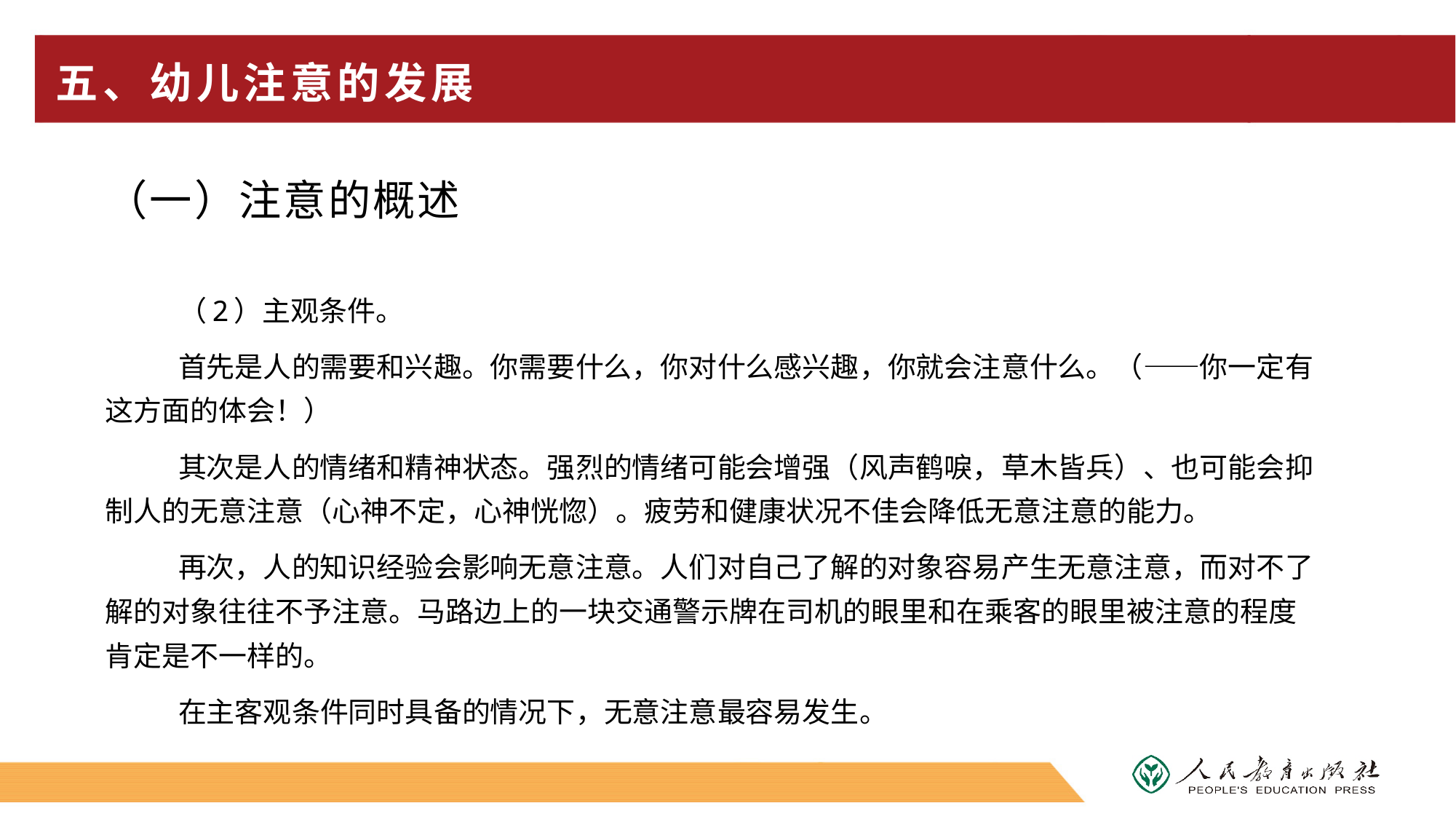

# 五、幼儿注意的发展
（一）注意的概述
（2）主观条件。
首先是人的需要和兴趣。你需要什么，你对什么感兴趣，你就会注意什么。（——你一定有这方面的体会！）
其次是人的情绪和精神状态。强烈的情绪可能会增强（风声鹤唳，草木皆兵）、也可能会抑制人的无意注意（心神不定，心神恍惚）。疲劳和健康状况不佳会降低无意注意的能力。
再次，人的知识经验会影响无意注意。人们对自己了解的对象容易产生无意注意，而对不了解的对象往往不予注意。马路边上的一块交通警示牌在司机的眼里和在乘客的眼里被注意的程度肯定是不一样的。
在主客观条件同时具备的情况下，无意注意最容易发生。